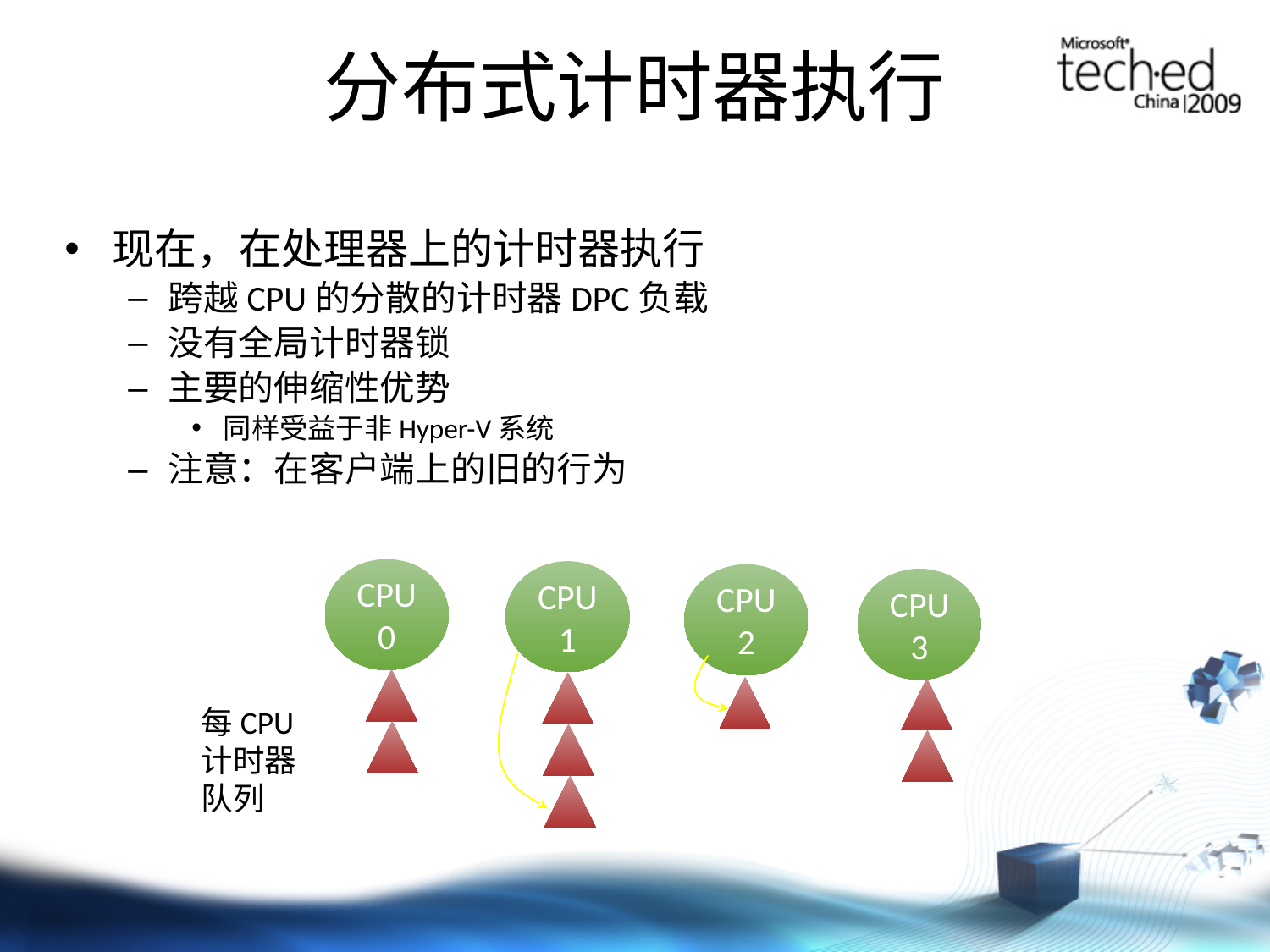

# 分布式计时器执行
现在，在处理器上的计时器执行
跨越CPU的分散的计时器DPC负载
没有全局计时器锁
主要的伸缩性优势
同样受益于非Hyper-V系统
注意：在客户端上的旧的行为

CPU 0
CPU 1
CPU 2
CPU 3

每CPU
计时器
队列